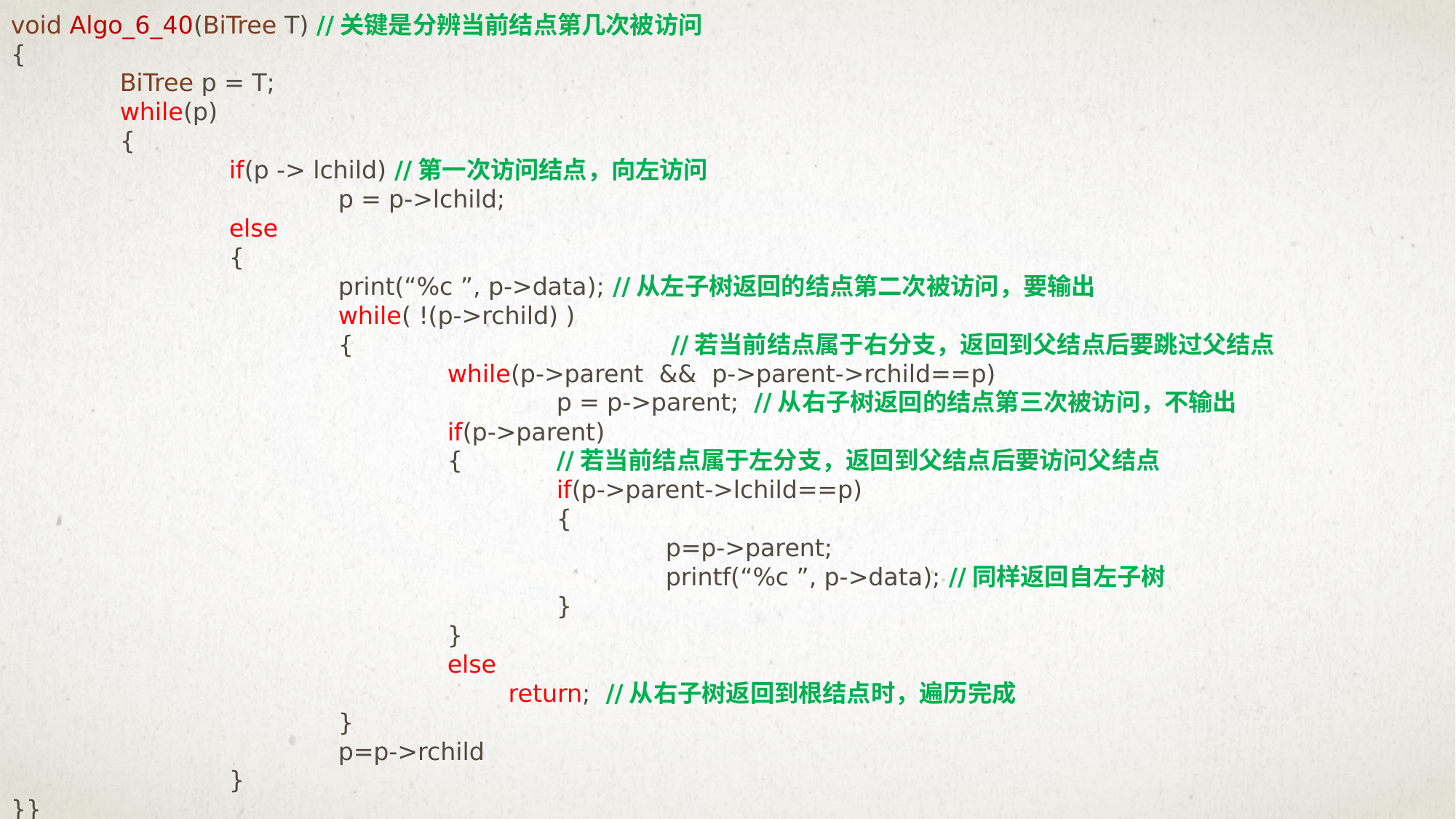

void Algo_6_40(BiTree T) //关键是分辨当前结点第几次被访问
{
	BiTree p = T;
	while(p)
	{
		if(p -> lchild) //第一次访问结点，向左访问
			p = p->lchild;
		else
		{
			print(“%c ”, p->data); //从左子树返回的结点第二次被访问，要输出
			while( !(p->rchild) )
			{			 //若当前结点属于右分支，返回到父结点后要跳过父结点
			while(p->parent  &&  p->parent->rchild==p)
				p = p->parent;  //从右子树返回的结点第三次被访问，不输出
			if(p->parent)
			{	//若当前结点属于左分支，返回到父结点后要访问父结点
				if(p->parent->lchild==p)
				{
					p=p->parent;
					printf(“%c ”, p->data); //同样返回自左子树
				}
			}
			else
			        return;  //从右子树返回到根结点时，遍历完成
			}
			p=p->rchild
		}
}}